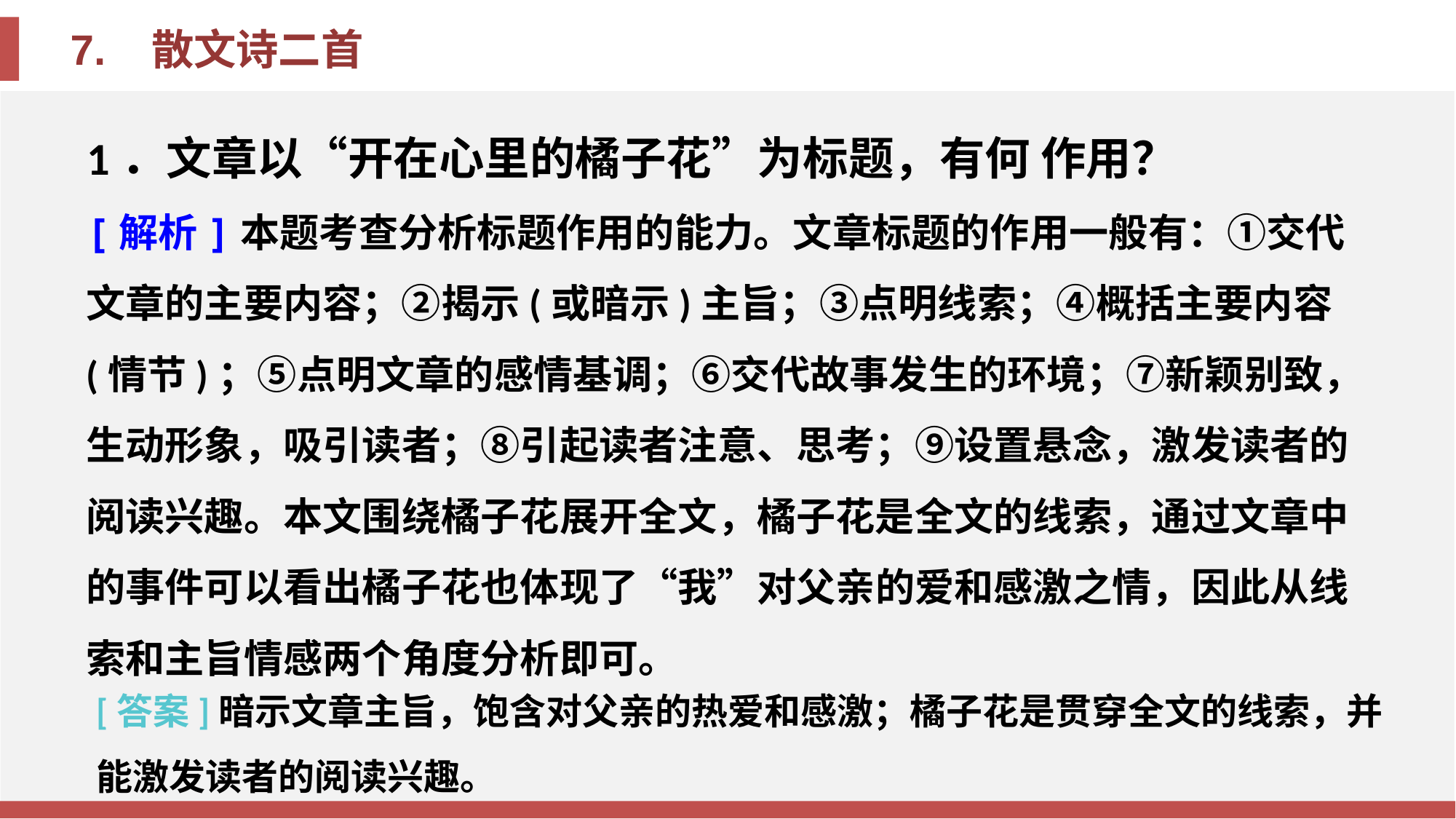

1．文章以“开在心里的橘子花”为标题，有何 作用？
[解析]本题考查分析标题作用的能力。文章标题的作用一般有：①交代文章的主要内容；②揭示(或暗示)主旨；③点明线索；④概括主要内容(情节)；⑤点明文章的感情基调；⑥交代故事发生的环境；⑦新颖别致，生动形象，吸引读者；⑧引起读者注意、思考；⑨设置悬念，激发读者的阅读兴趣。本文围绕橘子花展开全文，橘子花是全文的线索，通过文章中的事件可以看出橘子花也体现了“我”对父亲的爱和感激之情，因此从线索和主旨情感两个角度分析即可。
[答案]暗示文章主旨，饱含对父亲的热爱和感激；橘子花是贯穿全文的线索，并能激发读者的阅读兴趣。